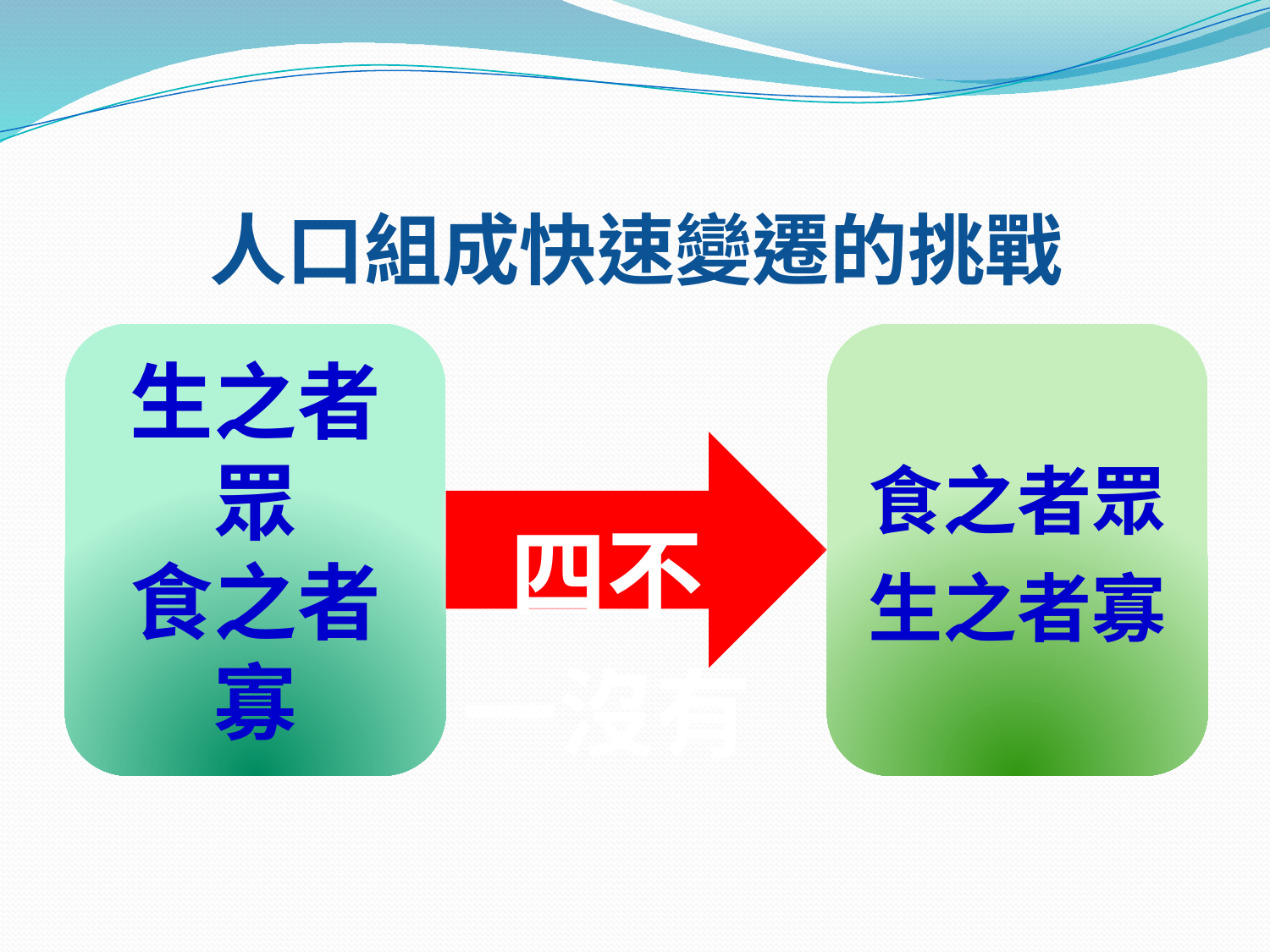

# 人口組成快速變遷的挑戰
食之者眾
生之者寡
生之者眾
食之者寡
四不
一沒有